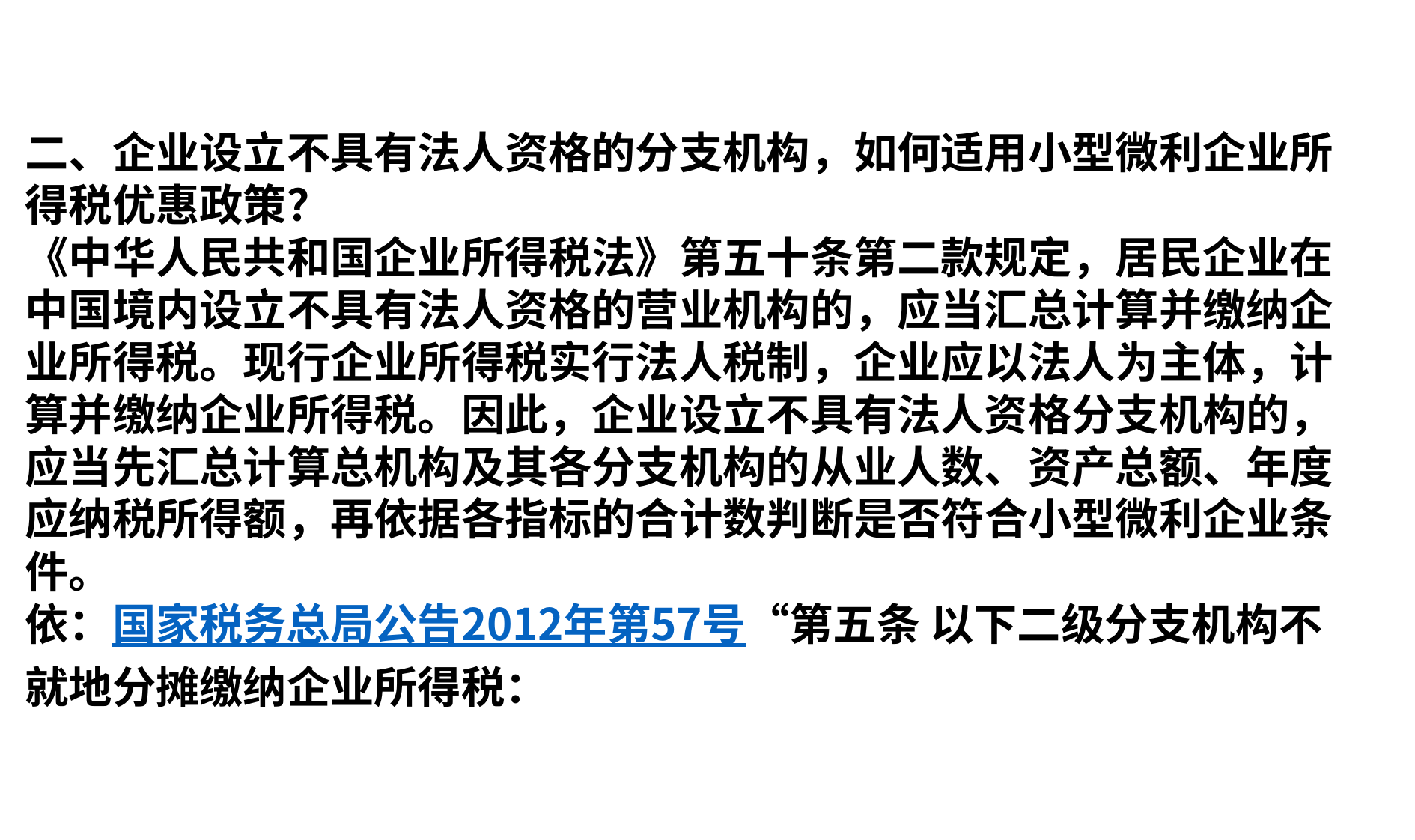

二、企业设立不具有法人资格的分支机构，如何适用小型微利企业所得税优惠政策？
《中华人民共和国企业所得税法》第五十条第二款规定，居民企业在中国境内设立不具有法人资格的营业机构的，应当汇总计算并缴纳企业所得税。现行企业所得税实行法人税制，企业应以法人为主体，计算并缴纳企业所得税。因此，企业设立不具有法人资格分支机构的，应当先汇总计算总机构及其各分支机构的从业人数、资产总额、年度应纳税所得额，再依据各指标的合计数判断是否符合小型微利企业条件。
依：国家税务总局公告2012年第57号“第五条 以下二级分支机构不就地分摊缴纳企业所得税：